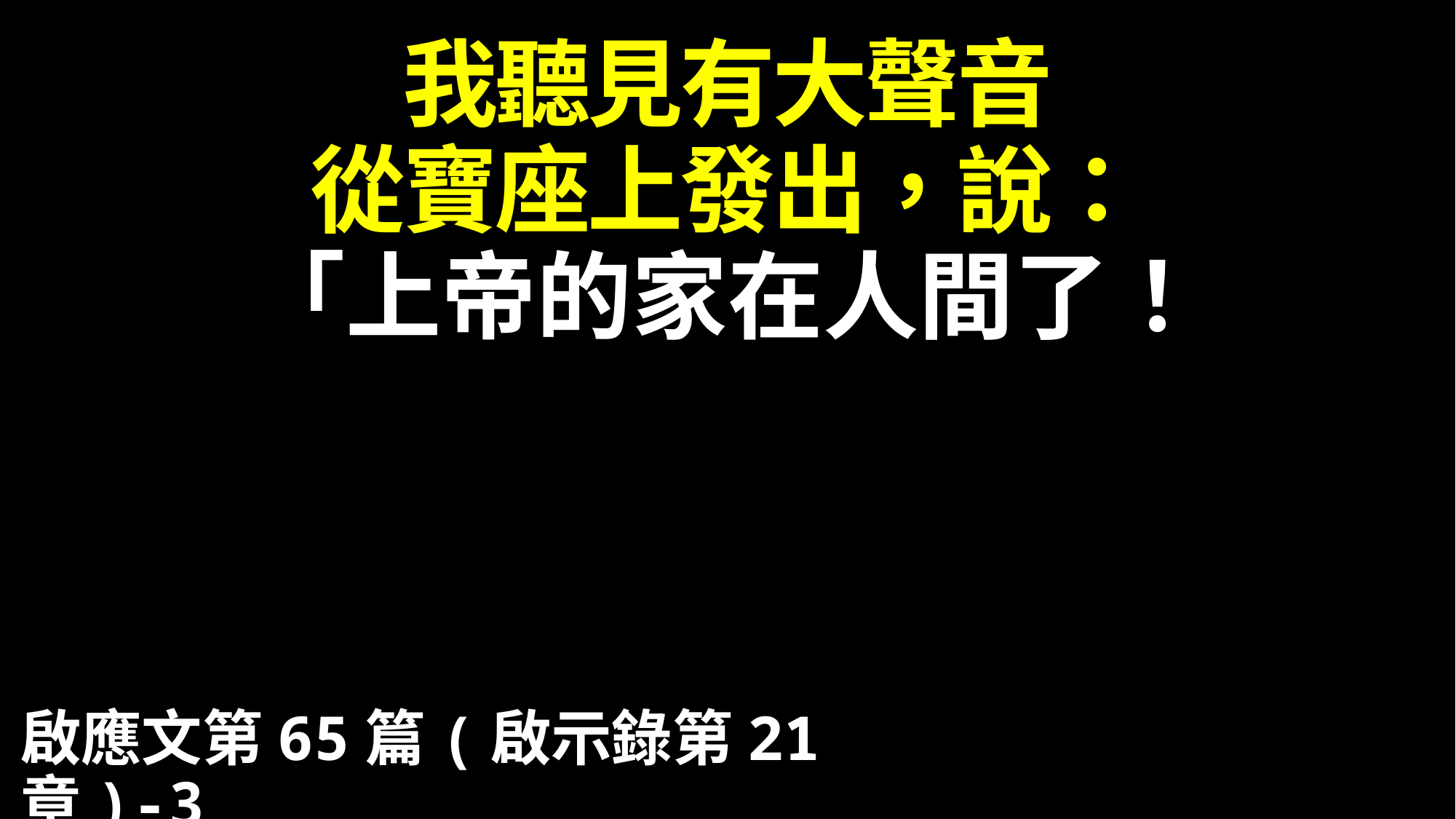

我聽見有大聲音
從寶座上發出，說：
「上帝的家在人間了！
啟應文第65篇(啟示錄第21章)-3